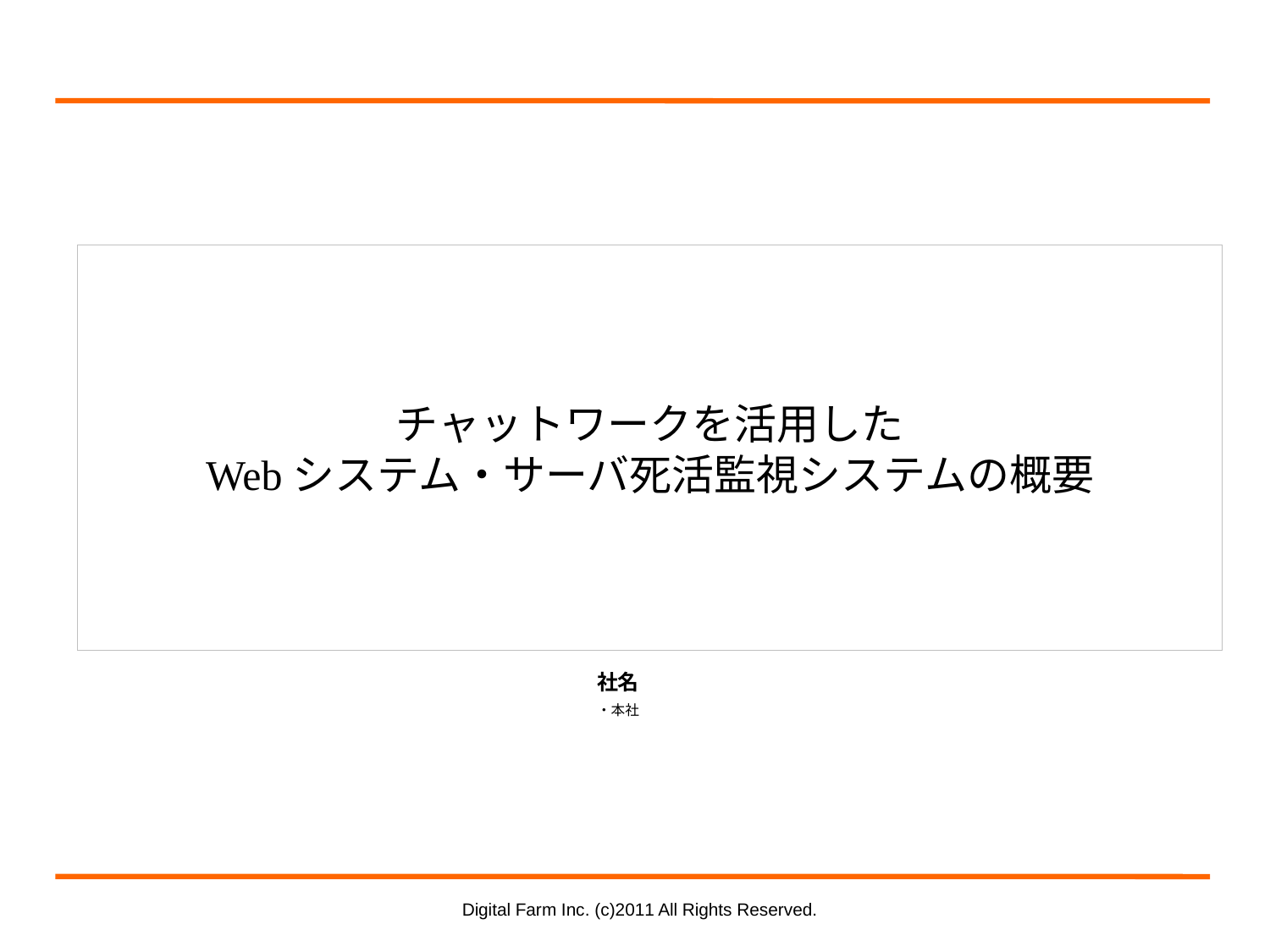

チャットワークを活用した
Webシステム・サーバ死活監視システムの概要
社名
・本社
Digital Farm Inc. (c)2011 All Rights Reserved.